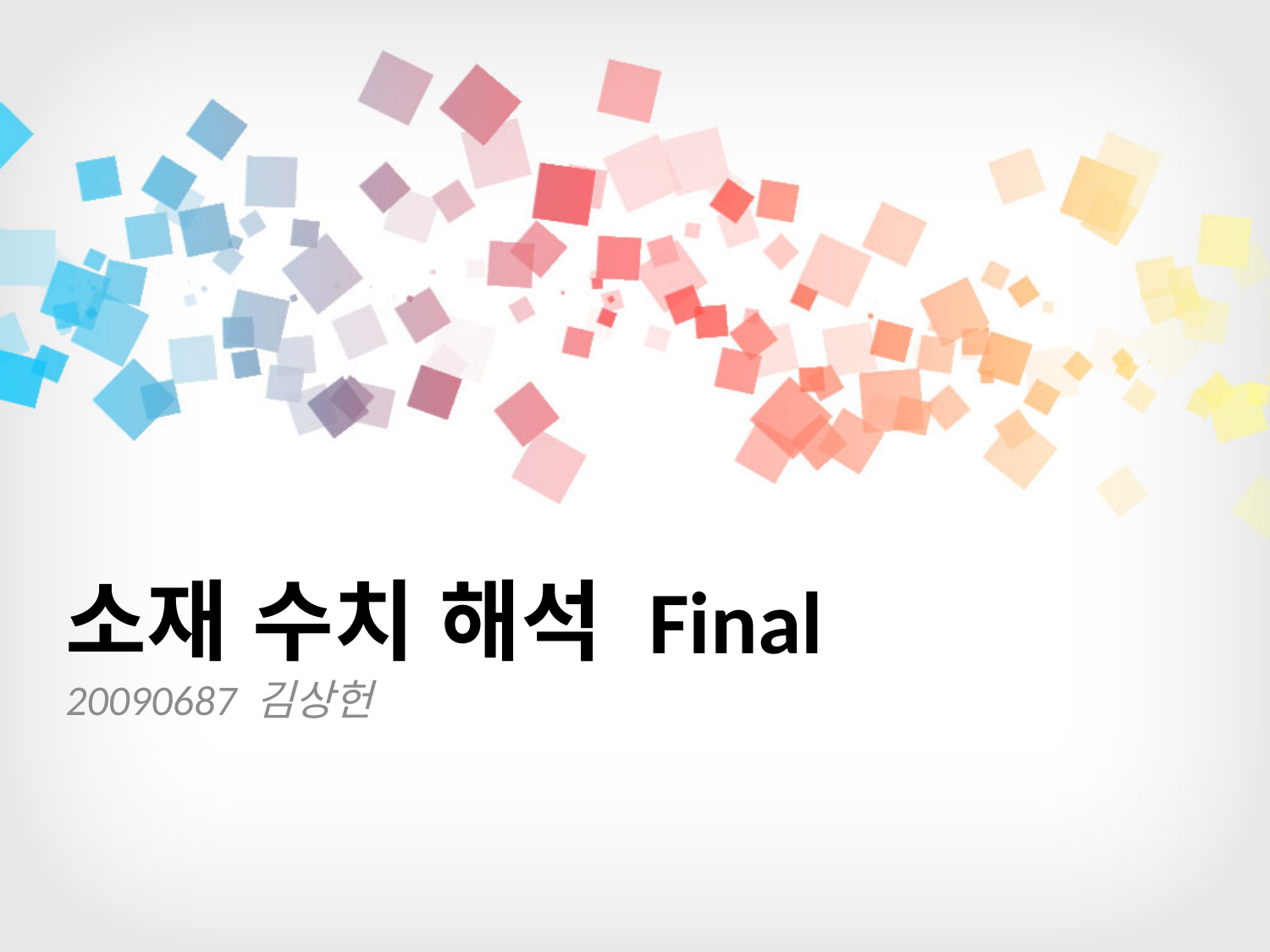

# 소재 수치 해석 Final
20090687 김상헌